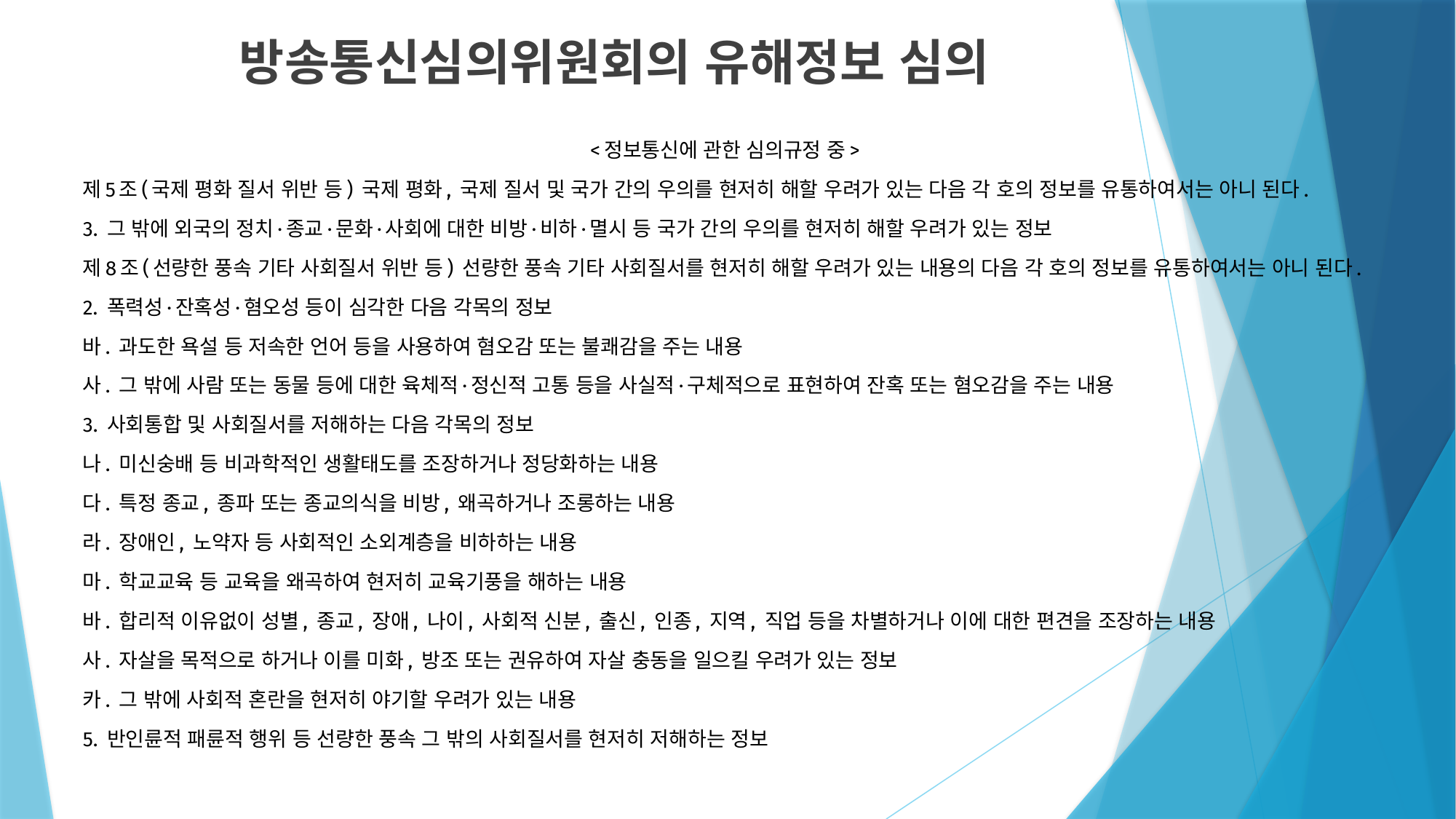

# 방송통신심의위원회의 유해정보 심의
<정보통신에 관한 심의규정 중>
제5조(국제 평화 질서 위반 등) 국제 평화, 국제 질서 및 국가 간의 우의를 현저히 해할 우려가 있는 다음 각 호의 정보를 유통하여서는 아니 된다.
3. 그 밖에 외국의 정치·종교·문화·사회에 대한 비방·비하·멸시 등 국가 간의 우의를 현저히 해할 우려가 있는 정보
제8조(선량한 풍속 기타 사회질서 위반 등) 선량한 풍속 기타 사회질서를 현저히 해할 우려가 있는 내용의 다음 각 호의 정보를 유통하여서는 아니 된다.
2. 폭력성·잔혹성·혐오성 등이 심각한 다음 각목의 정보
바. 과도한 욕설 등 저속한 언어 등을 사용하여 혐오감 또는 불쾌감을 주는 내용
사. 그 밖에 사람 또는 동물 등에 대한 육체적·정신적 고통 등을 사실적·구체적으로 표현하여 잔혹 또는 혐오감을 주는 내용
3. 사회통합 및 사회질서를 저해하는 다음 각목의 정보
나. 미신숭배 등 비과학적인 생활태도를 조장하거나 정당화하는 내용
다. 특정 종교, 종파 또는 종교의식을 비방, 왜곡하거나 조롱하는 내용
라. 장애인, 노약자 등 사회적인 소외계층을 비하하는 내용
마. 학교교육 등 교육을 왜곡하여 현저히 교육기풍을 해하는 내용
바. 합리적 이유없이 성별, 종교, 장애, 나이, 사회적 신분, 출신, 인종, 지역, 직업 등을 차별하거나 이에 대한 편견을 조장하는 내용
사. 자살을 목적으로 하거나 이를 미화, 방조 또는 권유하여 자살 충동을 일으킬 우려가 있는 정보
카. 그 밖에 사회적 혼란을 현저히 야기할 우려가 있는 내용
5. 반인륜적 패륜적 행위 등 선량한 풍속 그 밖의 사회질서를 현저히 저해하는 정보